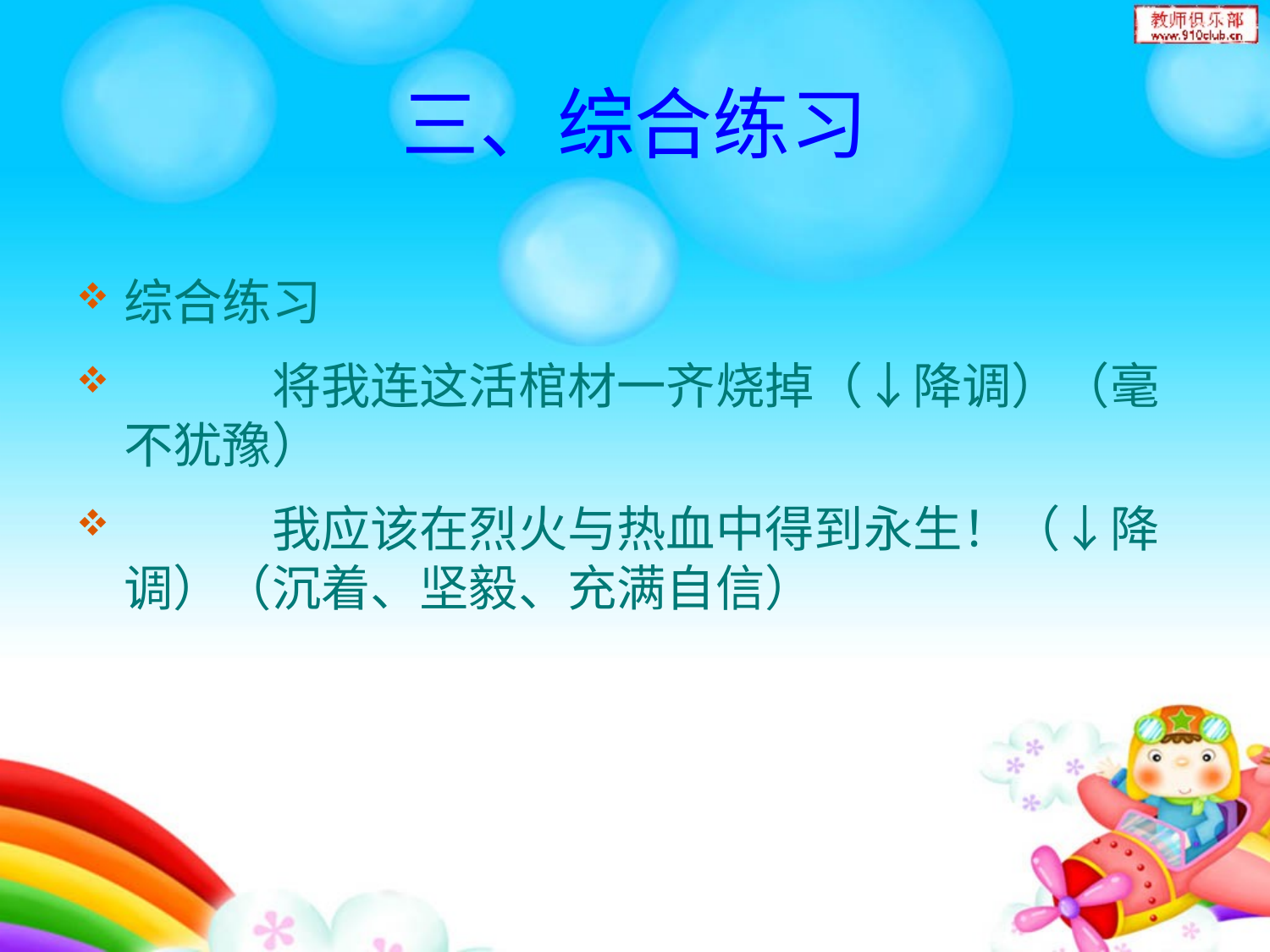

# 三、综合练习
综合练习
　　　将我连这活棺材一齐烧掉（↓降调）（毫不犹豫）
　　　我应该在烈火与热血中得到永生！（↓降调）（沉着、坚毅、充满自信）